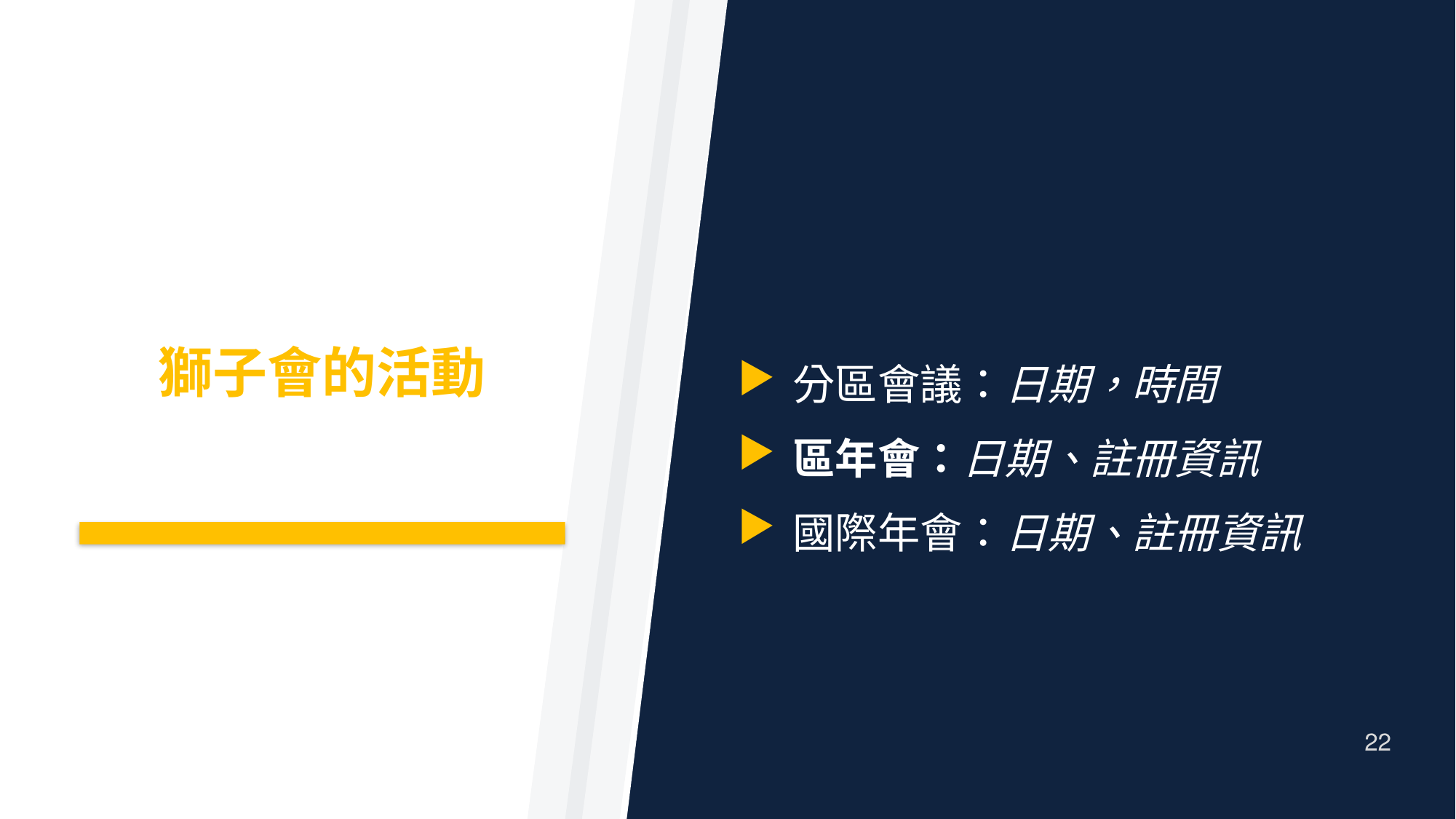

分區會議：日期，時間
區年會：日期、註冊資訊
國際年會：日期、註冊資訊
# 獅子會的活動